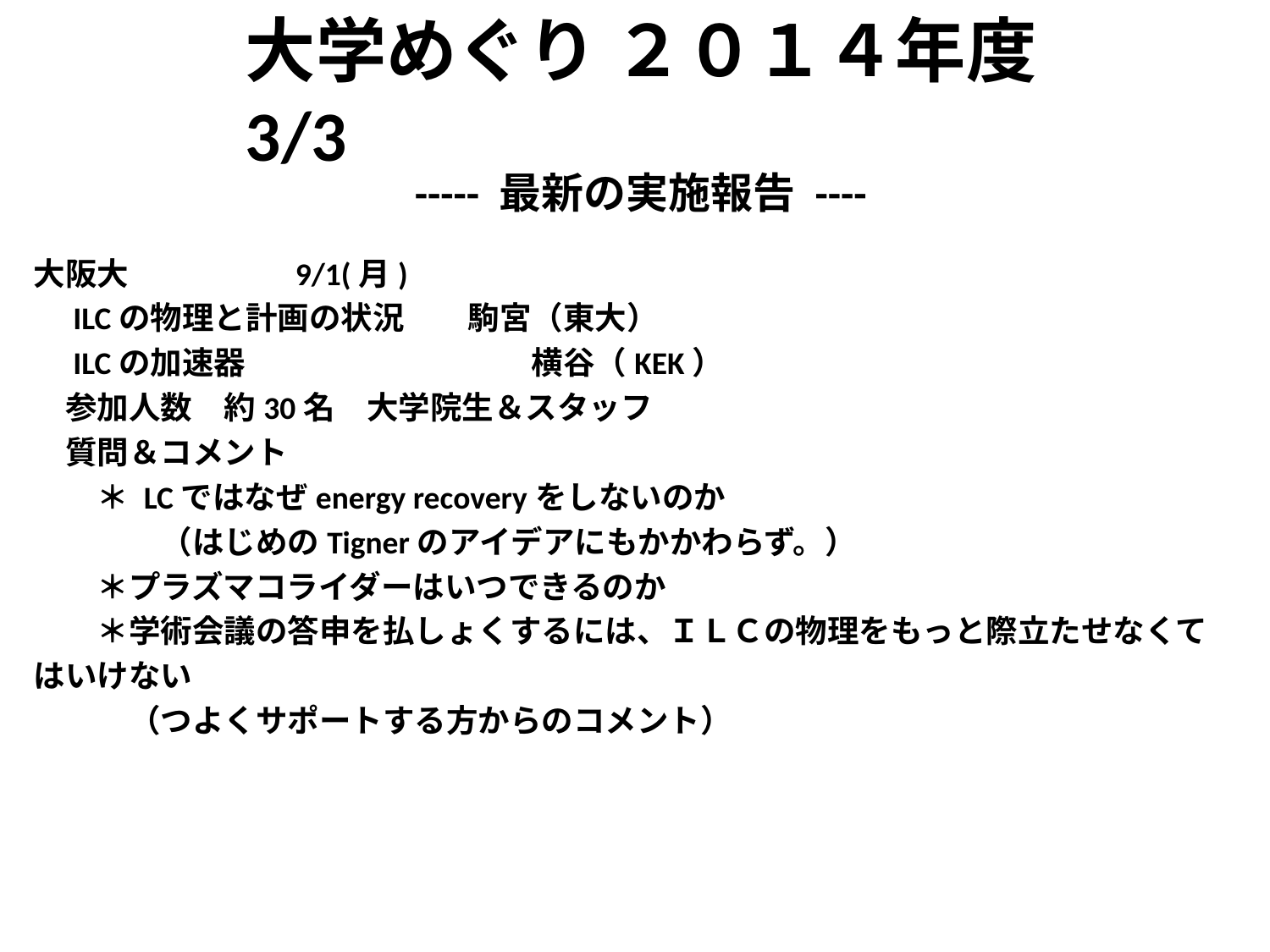

大学めぐり ２０１４年度　　　3/3
----- 最新の実施報告 ----

大阪大　　　　　9/1(月)
　ILCの物理と計画の状況　　駒宮（東大）
　ILCの加速器　　　　　　　　　横谷（KEK）
　参加人数　約30名　大学院生＆スタッフ
　質問＆コメント
　　＊ LCではなぜenergy recoveryをしないのか
　　　　（はじめのTignerのアイデアにもかかわらず。）
　　＊プラズマコライダーはいつできるのか
　　＊学術会議の答申を払しょくするには、ＩＬＣの物理をもっと際立たせなくてはいけない
　　　（つよくサポートする方からのコメント）